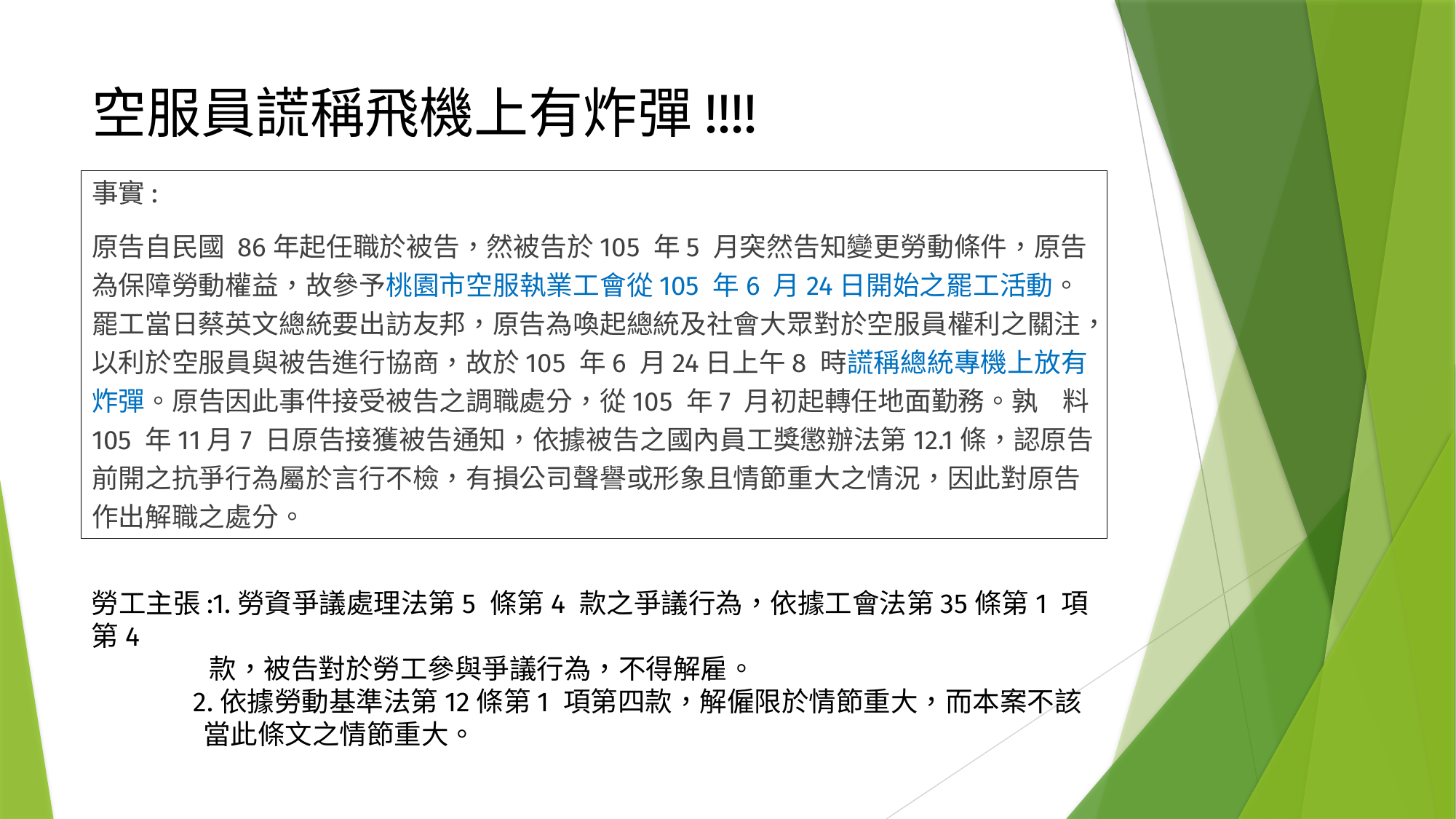

# 空服員謊稱飛機上有炸彈!!!!
事實:
原告自民國 86年起任職於被告，然被告於105 年5 月突然告知變更勞動條件，原告為保障勞動權益，故參予桃園市空服執業工會從105 年6 月24日開始之罷工活動。罷工當日蔡英文總統要出訪友邦，原告為喚起總統及社會大眾對於空服員權利之關注，以利於空服員與被告進行協商，故於105 年6 月24日上午8 時謊稱總統專機上放有炸彈。原告因此事件接受被告之調職處分，從105 年7 月初起轉任地面勤務。孰    料105 年11月7 日原告接獲被告通知，依據被告之國內員工獎懲辦法第12.1條，認原告前開之抗爭行為屬於言行不檢，有損公司聲譽或形象且情節重大之情況，因此對原告作出解職之處分。
勞工主張:1.勞資爭議處理法第5 條第4 款之爭議行為，依據工會法第35條第1 項第4
                  款，被告對於勞工參與爭議行為，不得解雇。
              2.依據勞動基準法第12條第1 項第四款，解僱限於情節重大，而本案不該
                 當此條文之情節重大。